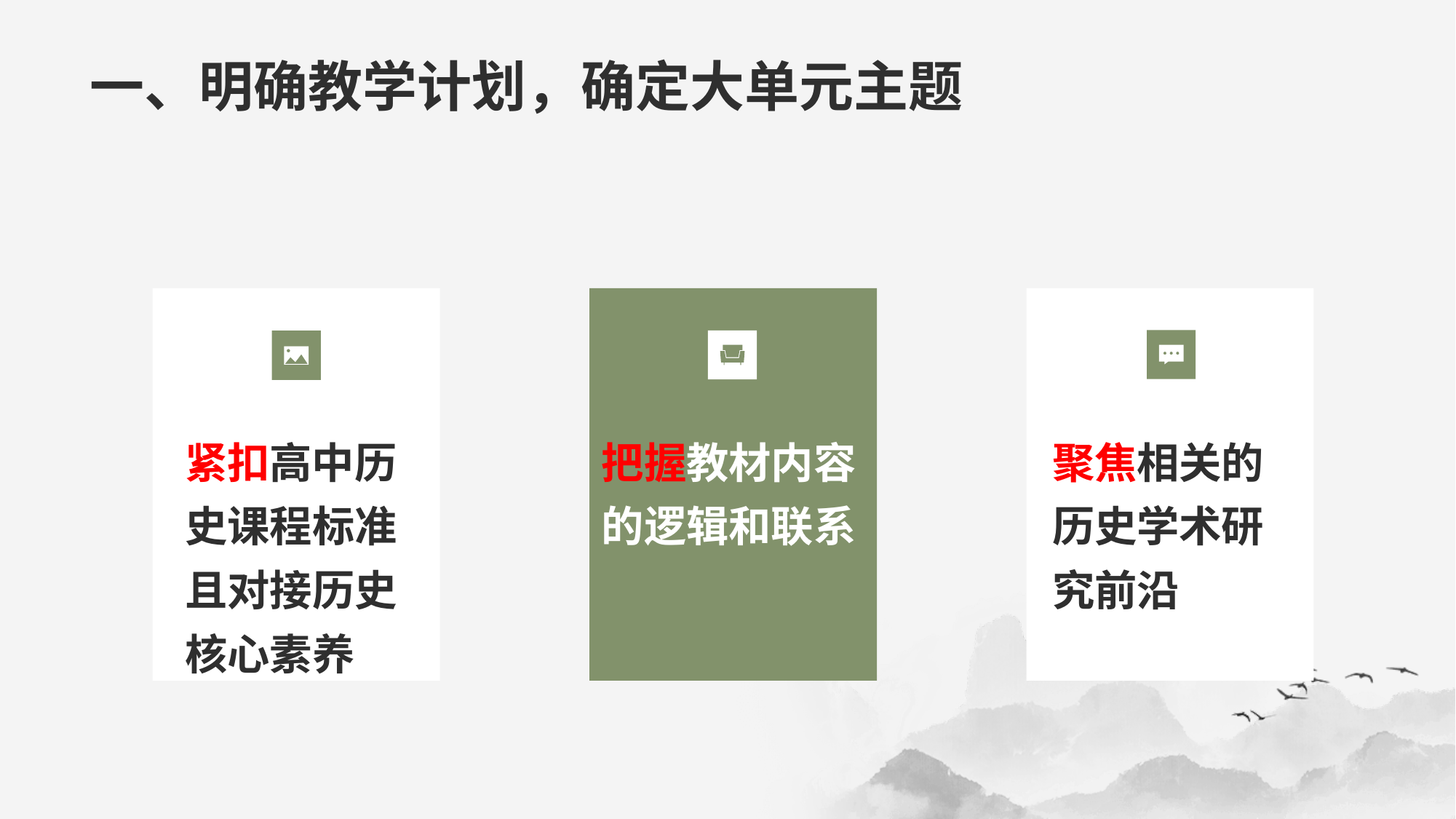

紧扣高中历史课程标准且对接历史核心素养

把握教材内容的逻辑和联系

聚焦相关的历史学术研究前沿

# 一、明确教学计划，确定大单元主题